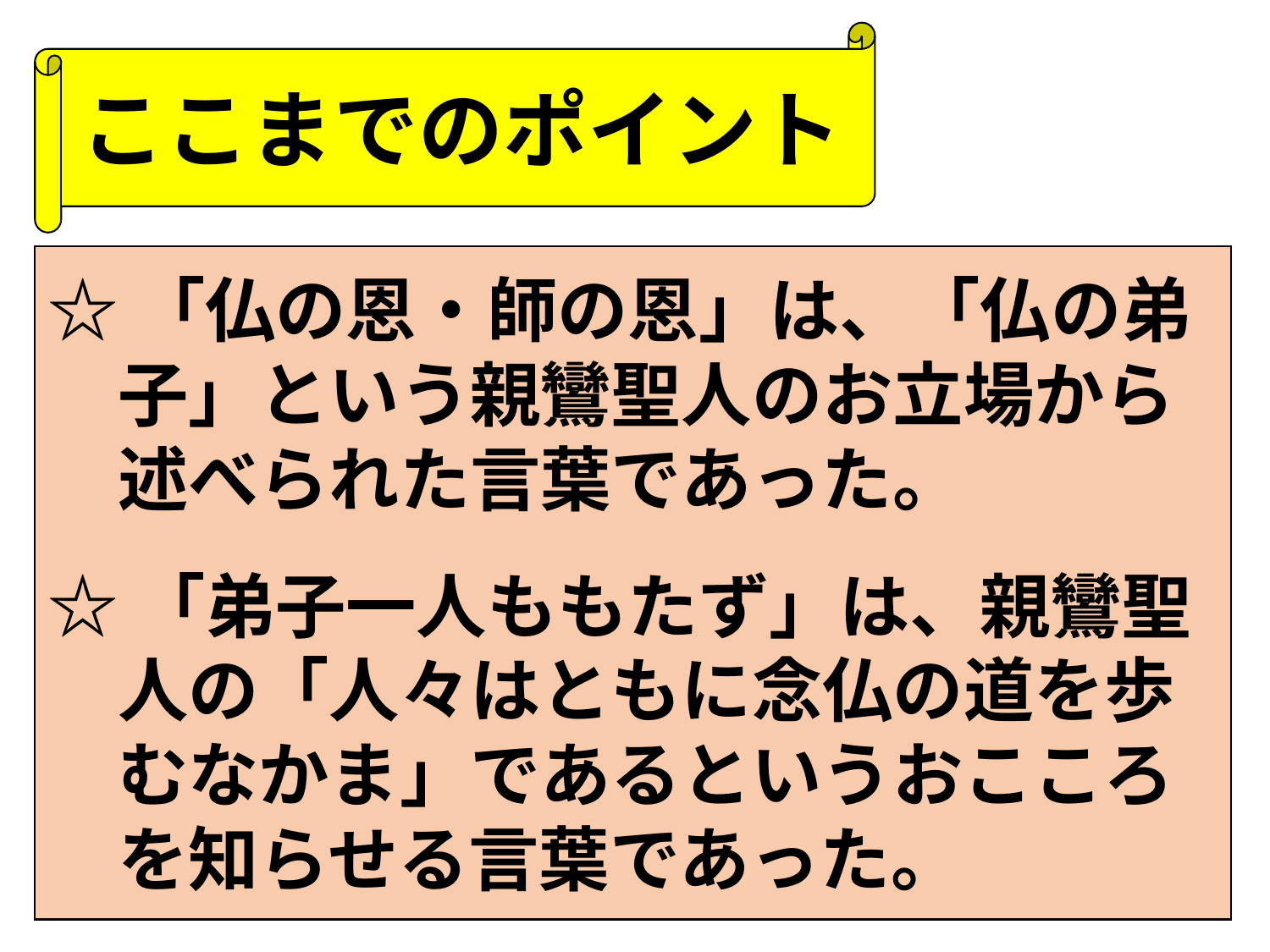

ここまでのポイント
☆「仏の恩・師の恩」は、「仏の弟
　子」という親鸞聖人のお立場から
　述べられた言葉であった。

☆「弟子一人ももたず」は、親鸞聖
　人の「人々はともに念仏の道を歩
　むなかま」であるというおこころ
　を知らせる言葉であった。